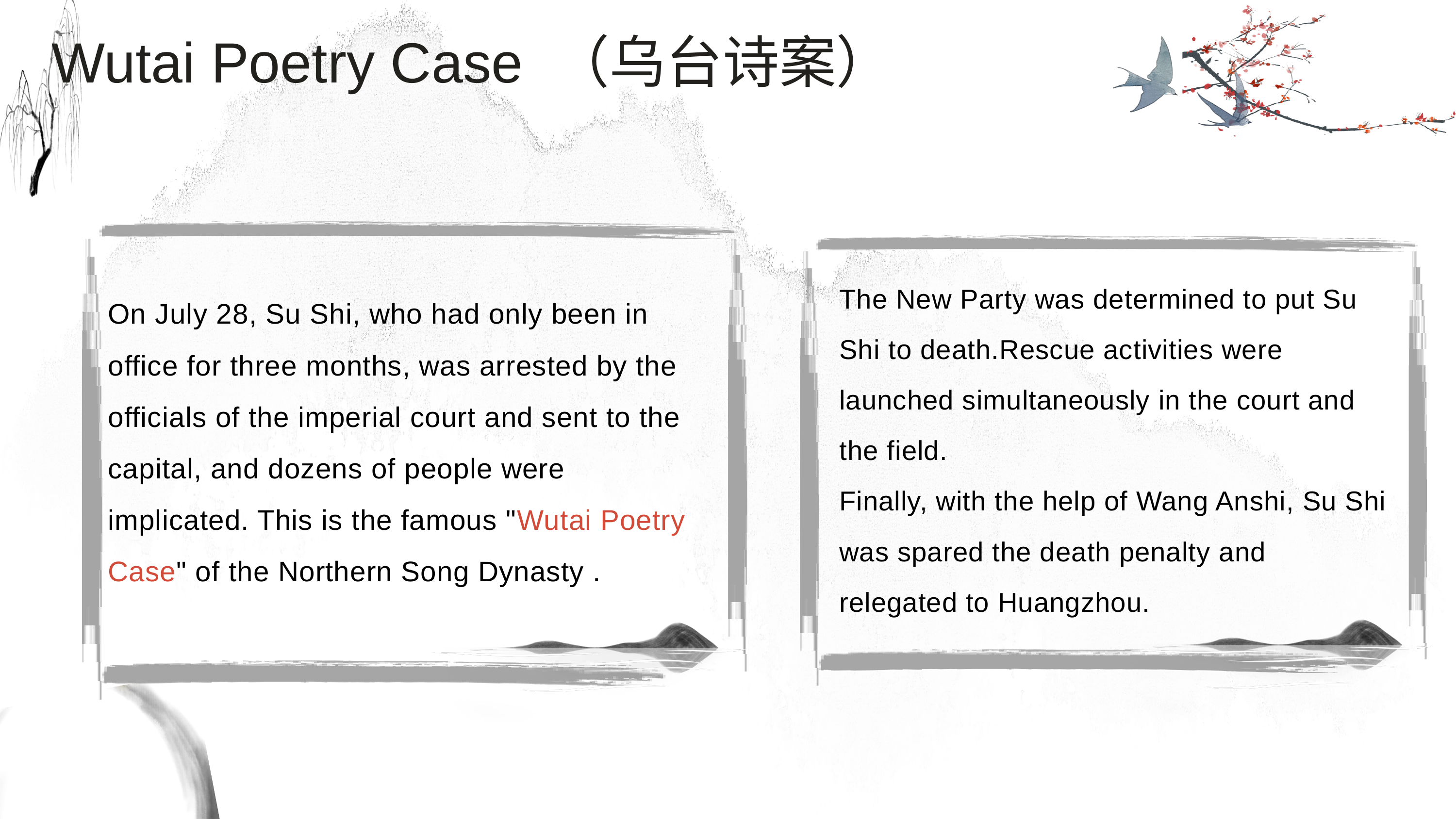

Wutai Poetry Case （乌台诗案）

The New Party was determined to put Su Shi to death.Rescue activities were launched simultaneously in the court and the field.
Finally, with the help of Wang Anshi, Su Shi was spared the death penalty and relegated to Huangzhou.
On July 28, Su Shi, who had only been in office for three months, was arrested by the officials of the imperial court and sent to the capital, and dozens of people were implicated. This is the famous "Wutai Poetry Case" of the Northern Song Dynasty .